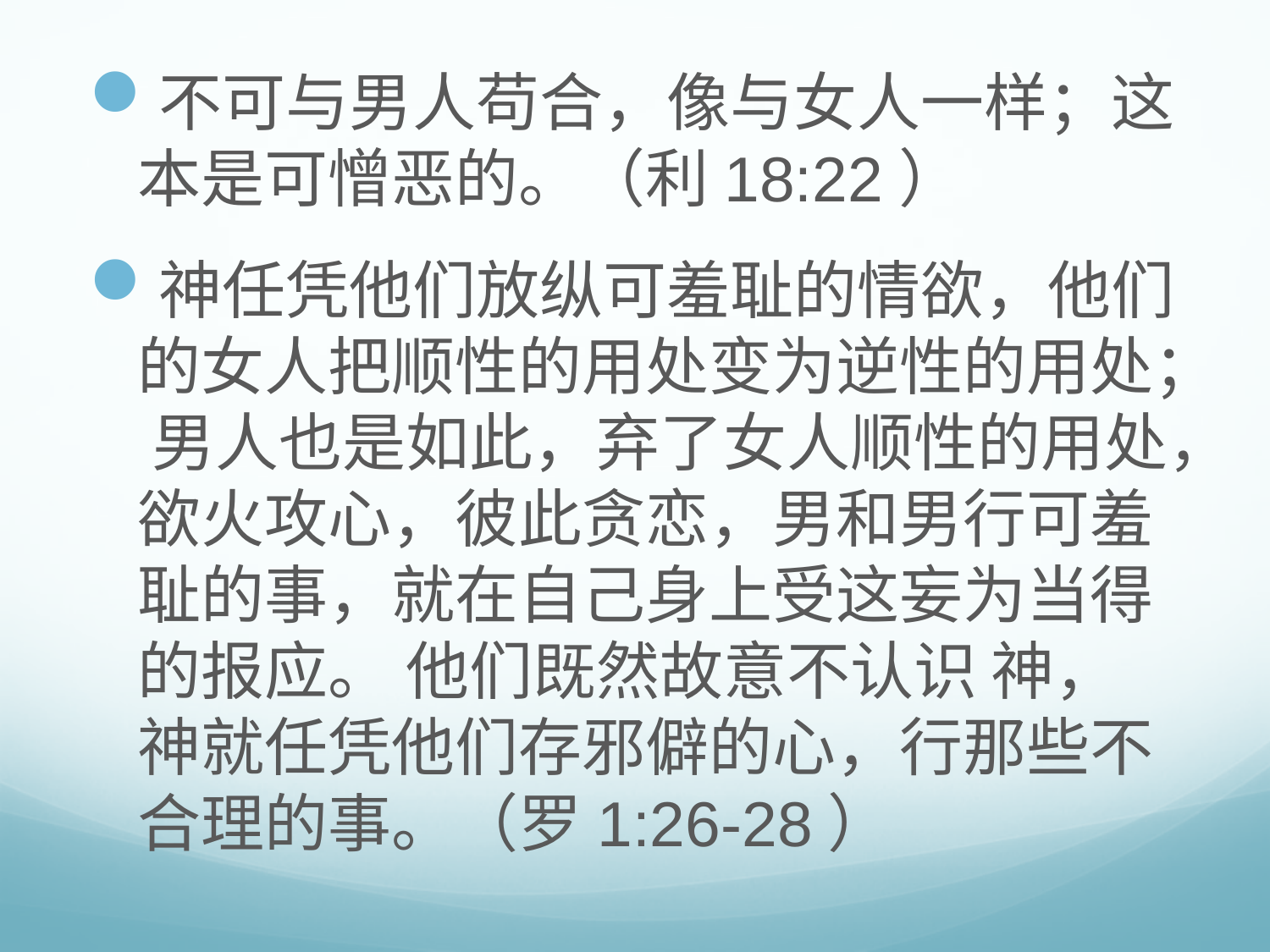

不可与男人苟合，像与女人一样；这本是可憎恶的。（利18:22）
神任凭他们放纵可羞耻的情欲，他们的女人把顺性的用处变为逆性的用处； 男人也是如此，弃了女人顺性的用处，欲火攻心，彼此贪恋，男和男行可羞耻的事，就在自己身上受这妄为当得的报应。 他们既然故意不认识 神， 神就任凭他们存邪僻的心，行那些不合理的事。（罗1:26-28）